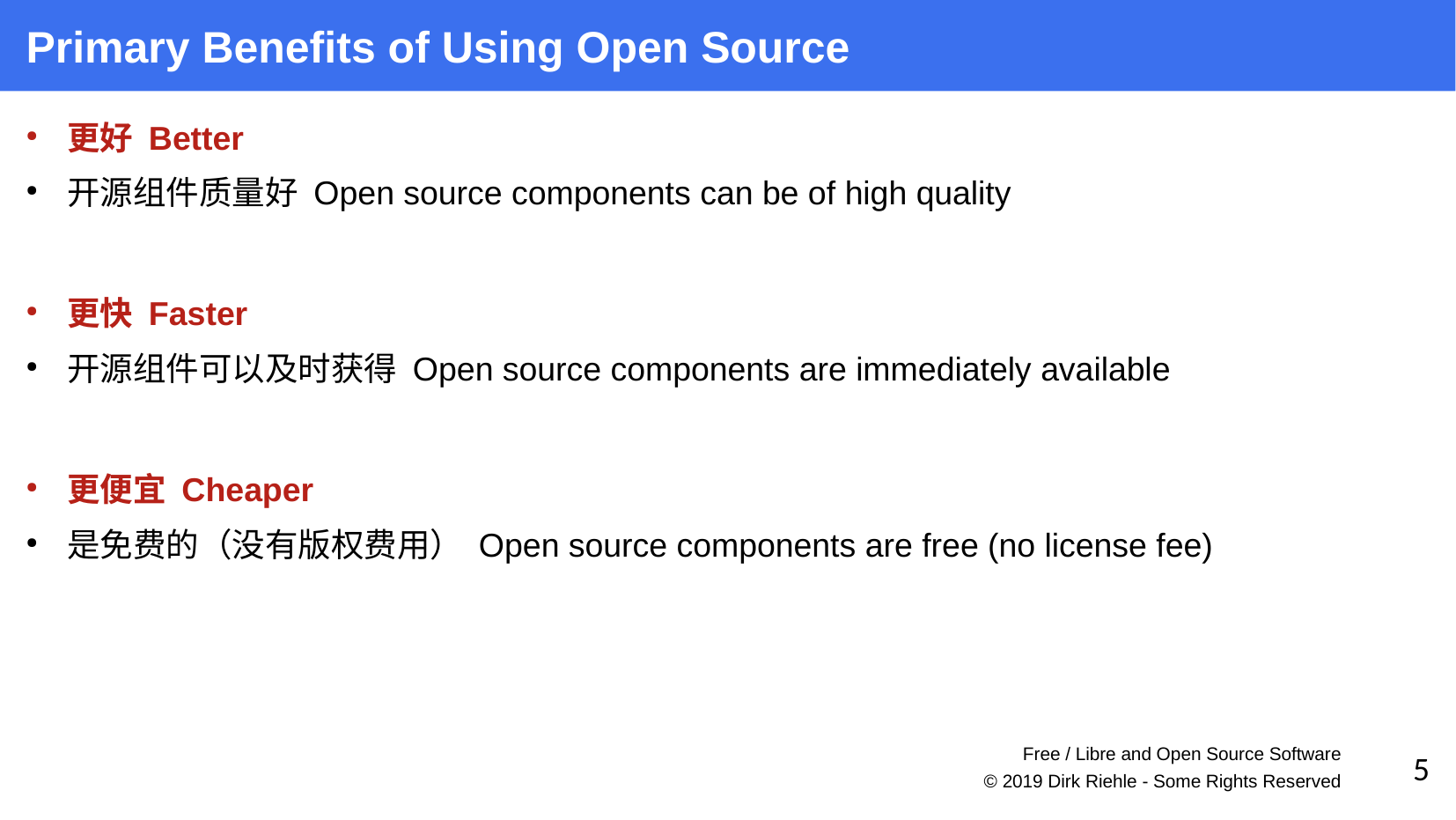

Primary Benefits of Using Open Source
更好 Better
开源组件质量好 Open source components can be of high quality

更快 Faster
开源组件可以及时获得 Open source components are immediately available

更便宜 Cheaper
是免费的（没有版权费用） Open source components are free (no license fee)
Free / Libre and Open Source Software
5
© 2019 Dirk Riehle - Some Rights Reserved